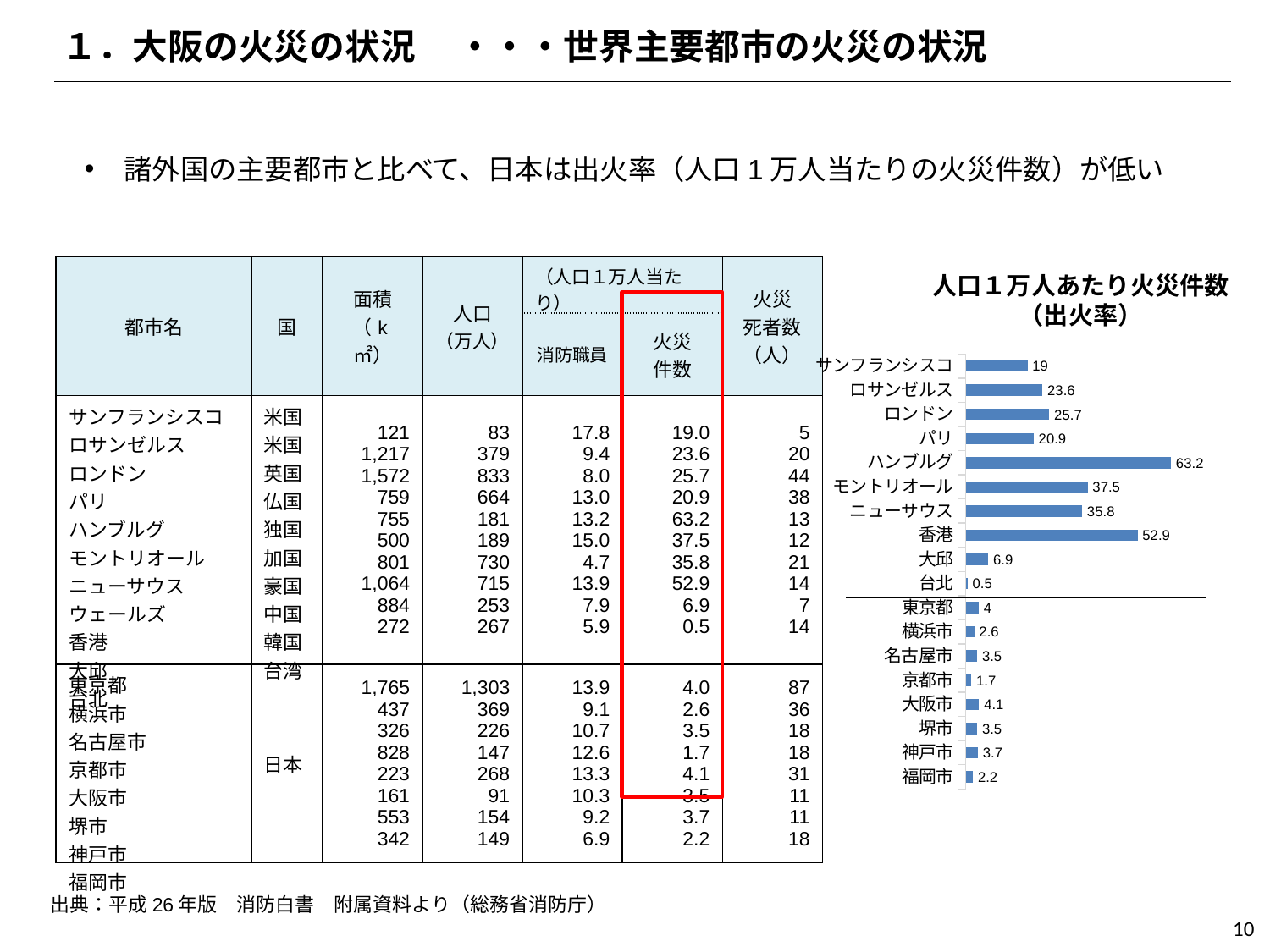

・・・世界主要都市の火災の状況
１．大阪の火災の状況
諸外国の主要都市と比べて、日本は出火率（人口1万人当たりの火災件数）が低い
| 都市名 | 国 | 面積 （k㎡） | 人口 （万人） | （人口１万人当たり） |  | 火災 死者数 （人） |
| --- | --- | --- | --- | --- | --- | --- |
|  |  |  |  | 消防職員 | 火災 件数 |  |
| サンフランシスコ ロサンゼルス ロンドン パリ ハンブルグ モントリオール ニューサウスウェールズ 香港 大邱 台北 | 米国 米国 英国 仏国 独国 加国 豪国 中国 韓国 台湾 | 121 1,217 1,572 759 755 500 801 1,064 884 272 | 83 379 833 664 181 189 730 715 253 267 | 17.8 9.4 8.0 13.0 13.2 15.0 4.7 13.9 7.9 5.9 | 19.0 23.6 25.7 20.9 63.2 37.5 35.8 52.9 6.9 0.5 | 5 20 44 38 13 12 21 14 7 14 |
| 東京都 横浜市 名古屋市 京都市 大阪市 堺市 神戸市 福岡市 | 日本 | 1,765 437 326 828 223 161 553 342 | 1,303 369 226 147 268 91 154 149 | 13.9 9.1 10.7 12.6 13.3 10.3 9.2 6.9 | 4.0 2.6 3.5 1.7 4.1 3.5 3.7 2.2 | 87 36 18 18 31 11 11 18 |
人口１万人あたり火災件数
（出火率）

### Chart

| Category | 火災率 |
|---|---|
| 福岡市 | 2.2 |
| 神戸市 | 3.7 |
| 堺市 | 3.5 |
| 大阪市 | 4.1 |
| 京都市 | 1.7 |
| 名古屋市 | 3.5 |
| 横浜市 | 2.6 |
| 東京都 | 4.0 |
| 台北 | 0.5 |
| 大邱 | 6.9 |
| 香港 | 52.9 |
| ニューサウス | 35.8 |
| モントリオール | 37.5 |
| ハンブルグ | 63.2 |
| パリ | 20.9 |
| ロンドン | 25.7 |
| ロサンゼルス | 23.6 |
| サンフランシスコ | 19.0 |
出典：平成26年版　消防白書　附属資料より（総務省消防庁）
10